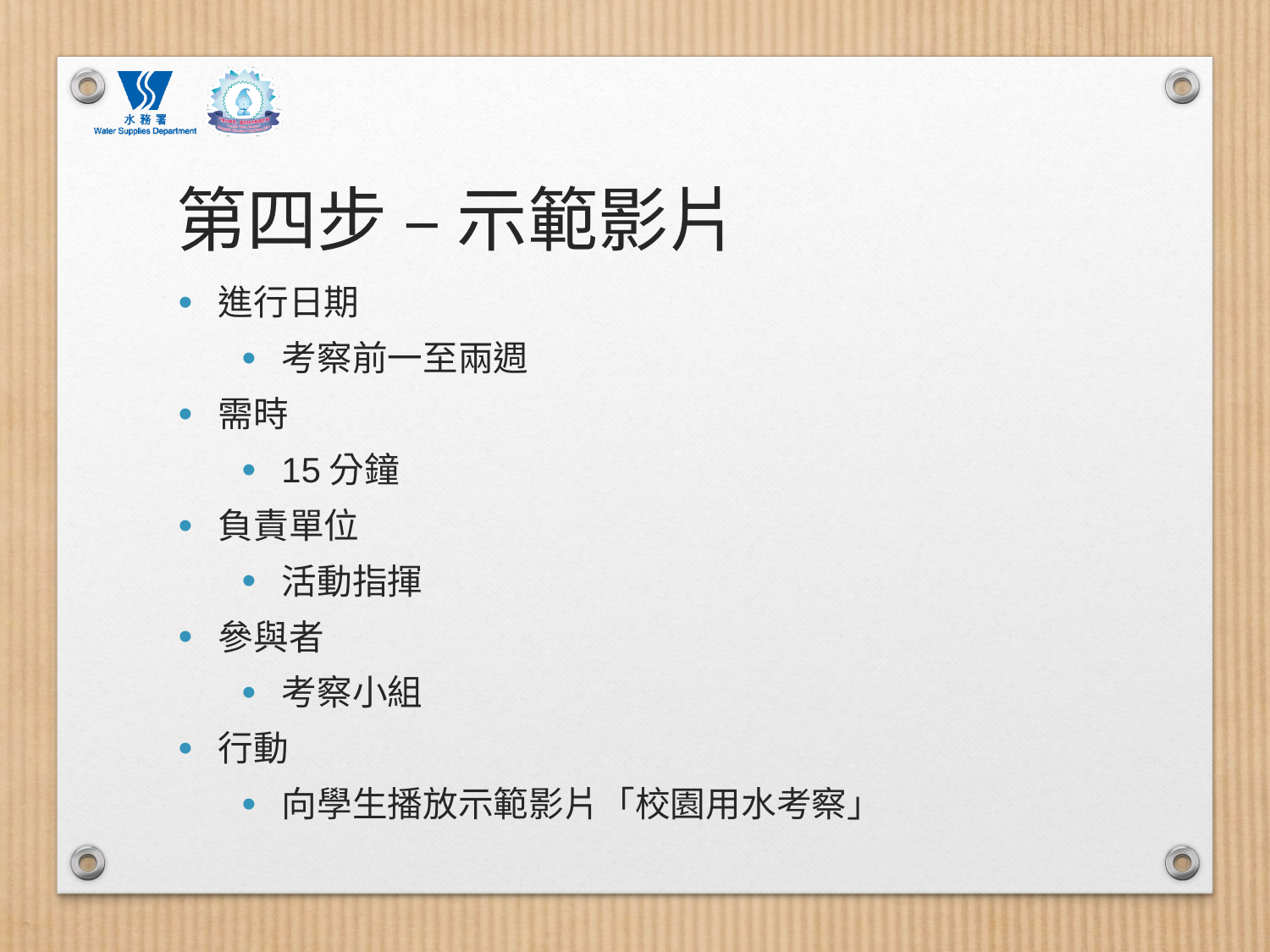

# 第四步 – 示範影片
進行日期
考察前一至兩週
需時
15分鐘
負責單位
活動指揮
參與者
考察小組
行動
向學生播放示範影片「校園用水考察」